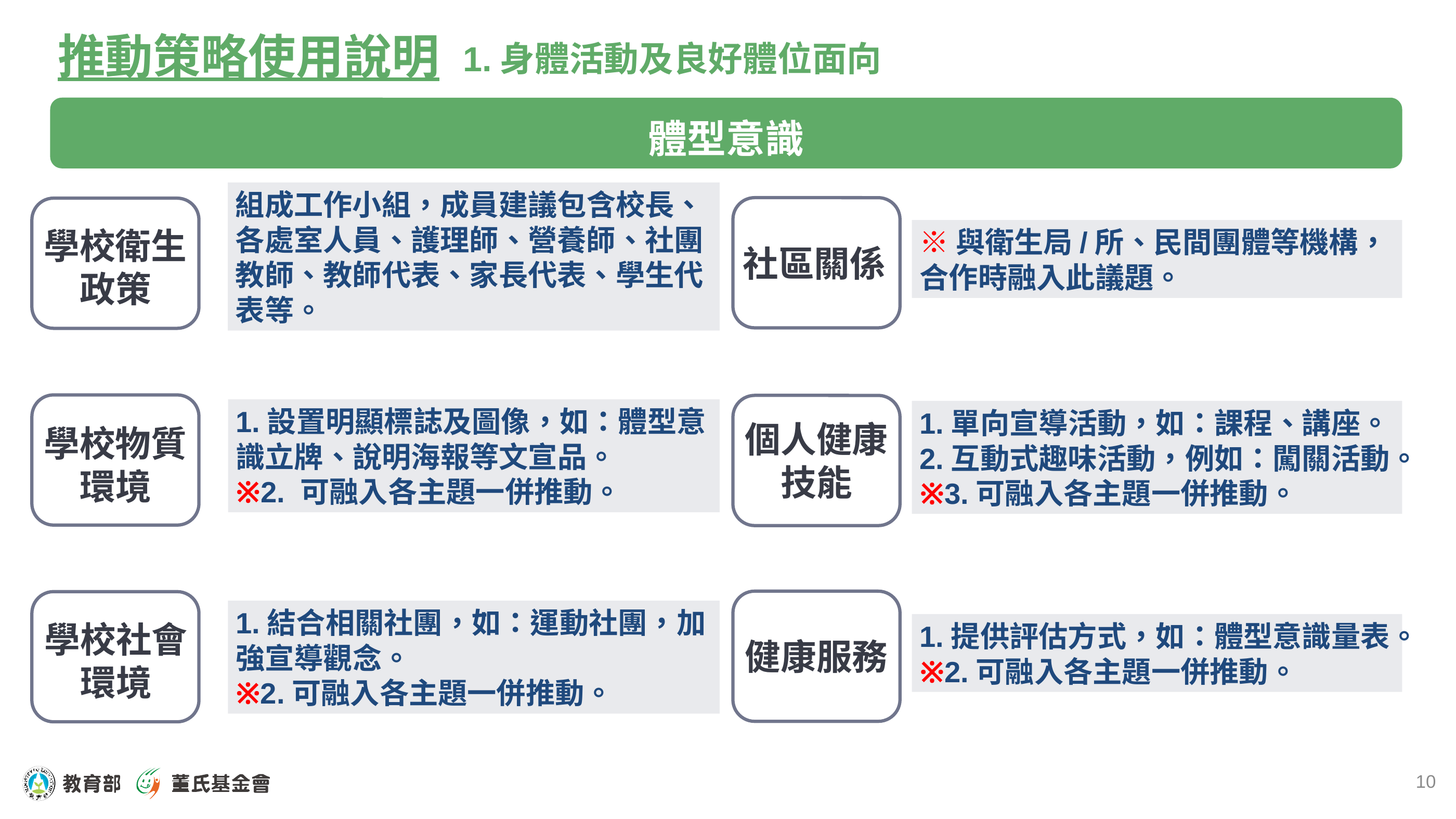

推動策略使用說明
1.身體活動及良好體位面向
體型意識
組成工作小組，成員建議包含校長、各處室人員、護理師、營養師、社團教師、教師代表、家長代表、學生代表等。

社區關係

個人健康技能

健康服務

學校衛生政策

學校物質環境

學校社會環境
※與衛生局/所、民間團體等機構，合作時融入此議題。
1.設置明顯標誌及圖像，如：體型意識立牌、說明海報等文宣品。
※2. 可融入各主題一併推動。
1.單向宣導活動，如：課程、講座。
2.互動式趣味活動，例如：闖關活動。
※3.可融入各主題一併推動。
1.結合相關社團，如：運動社團，加強宣導觀念。
※2.可融入各主題一併推動。
1.提供評估方式，如：體型意識量表。
※2.可融入各主題一併推動。
10